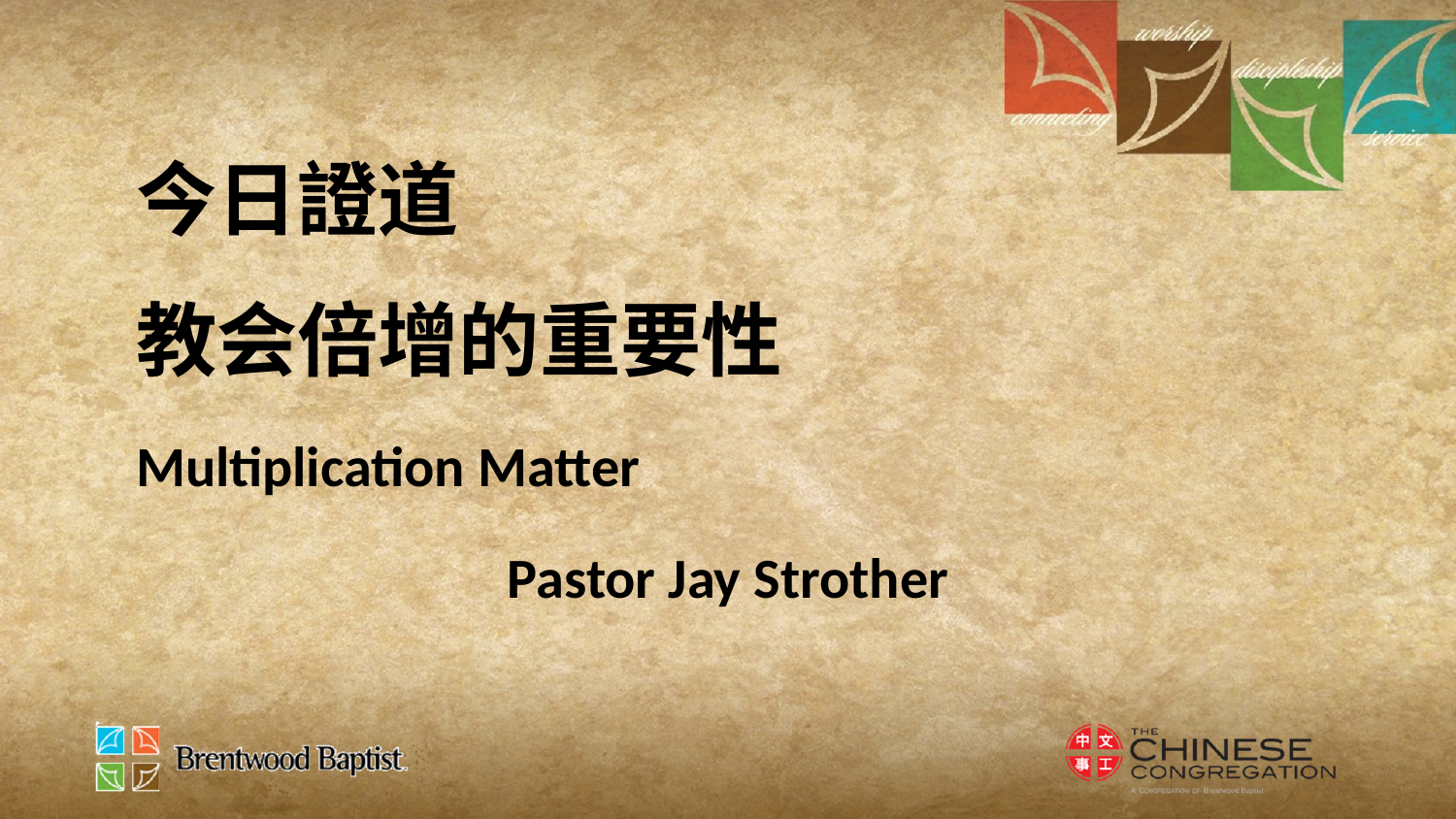

今日證道

教会倍增的重要性

Multiplication Matter

Pastor Jay Strother